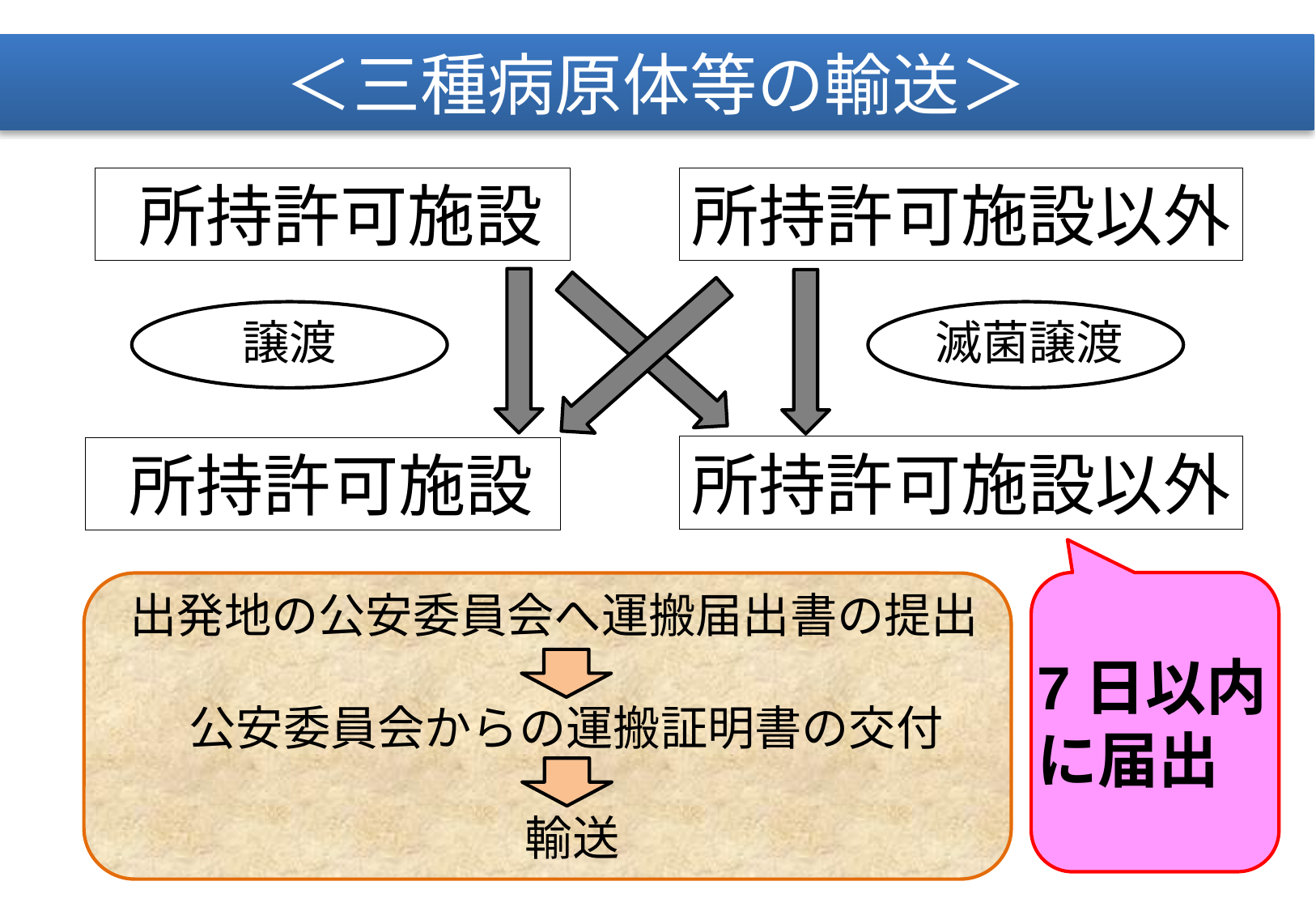

＜三種病原体等の輸送＞
 所持許可施設
所持許可施設以外

譲渡
滅菌譲渡
所持許可施設以外
 所持許可施設

出発地の公安委員会へ運搬届出書の提出
7日以内
に届出

公安委員会からの運搬証明書の交付

輸送